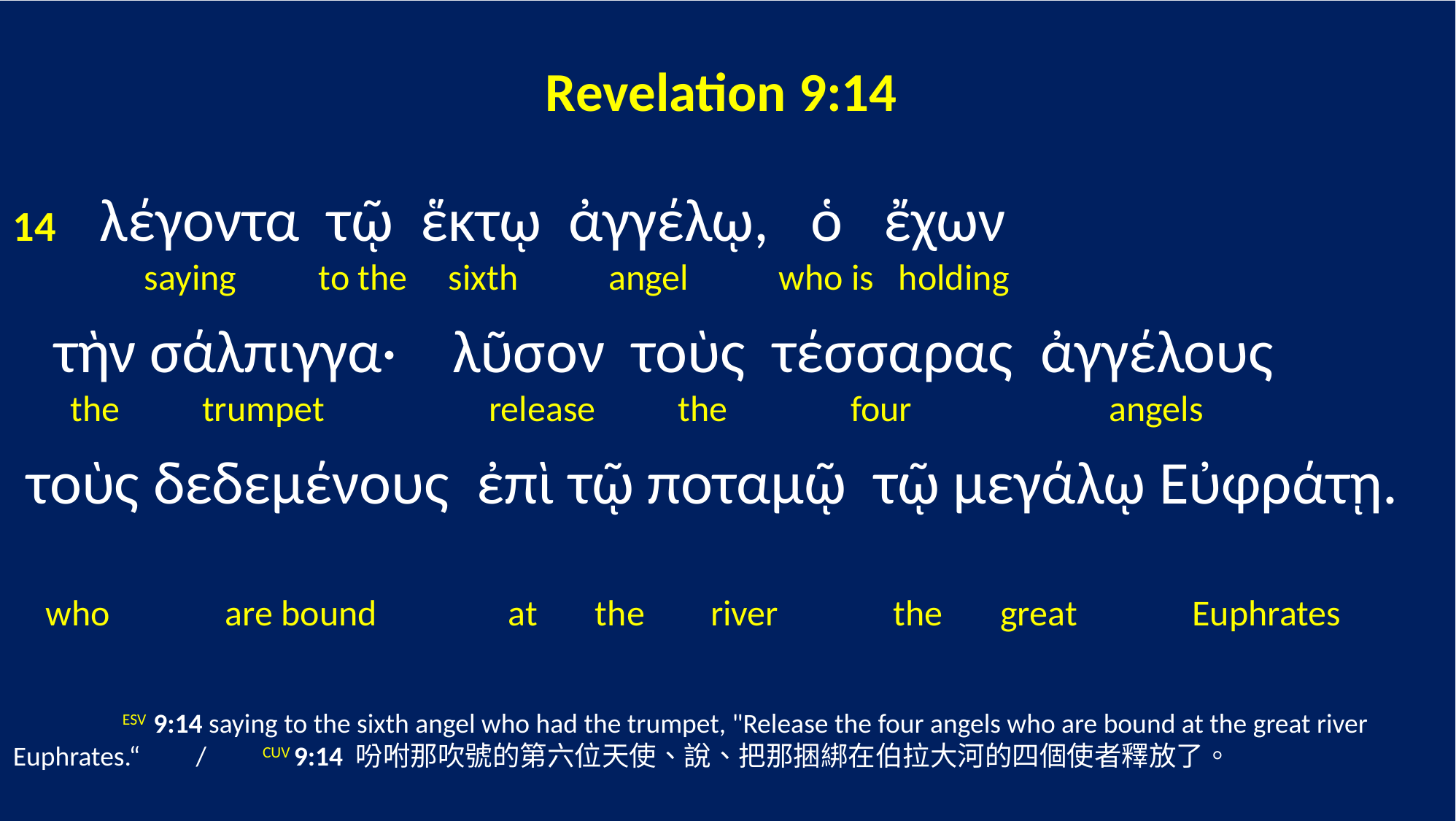

Revelation 9:14

14    λέγοντα  τῷ  ἕκτῳ  ἀγγέλῳ,   ὁ   ἔχων
                saying          to the     sixth           angel           who is   holding

   τὴν σάλπιγγα·    λῦσον  τοὺς  τέσσαρας  ἀγγέλους
       the          trumpet                    release          the               four                        angels

 τοὺς δεδεμένους  ἐπὶ τῷ ποταμῷ  τῷ μεγάλῳ Εὐφράτῃ.
    who              are bound                at       the        river              the       great              Euphrates

	ESV  9:14 saying to the sixth angel who had the trumpet, "Release the four angels who are bound at the great river Euphrates.“         /         CUV 9:14 吩咐那吹號的第六位天使、說、把那捆綁在伯拉大河的四個使者釋放了。